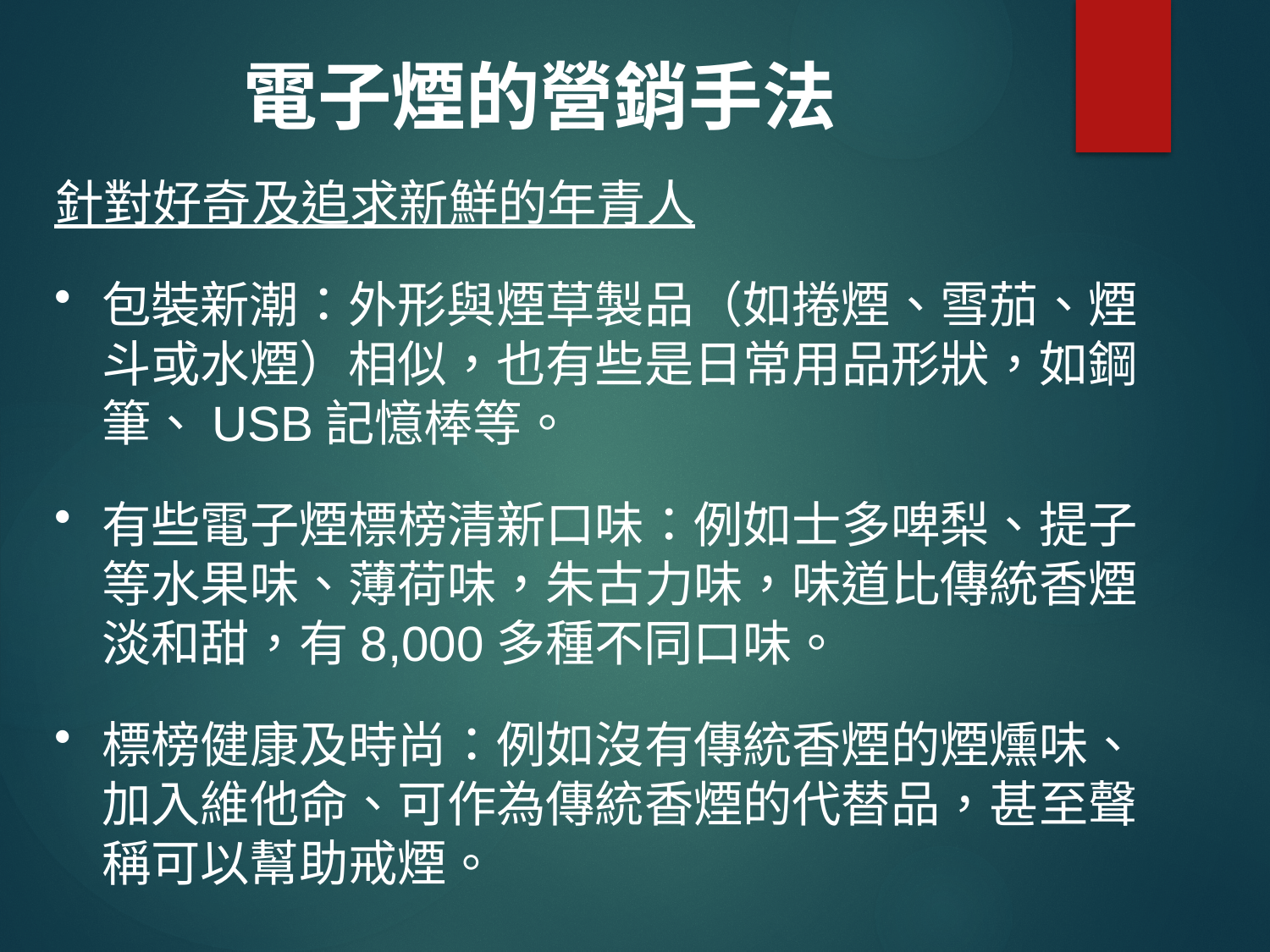

電子煙的營銷手法
針對好奇及追求新鮮的年青人
包裝新潮：外形與煙草製品（如捲煙、雪茄、煙斗或水煙）相似，也有些是日常用品形狀，如鋼筆、USB記憶棒等。
有些電子煙標榜清新口味：例如士多啤梨、提子等水果味、薄荷味，朱古力味，味道比傳統香煙淡和甜，有8,000多種不同口味。
標榜健康及時尚：例如沒有傳統香煙的煙燻味、加入維他命、可作為傳統香煙的代替品，甚至聲稱可以幫助戒煙。